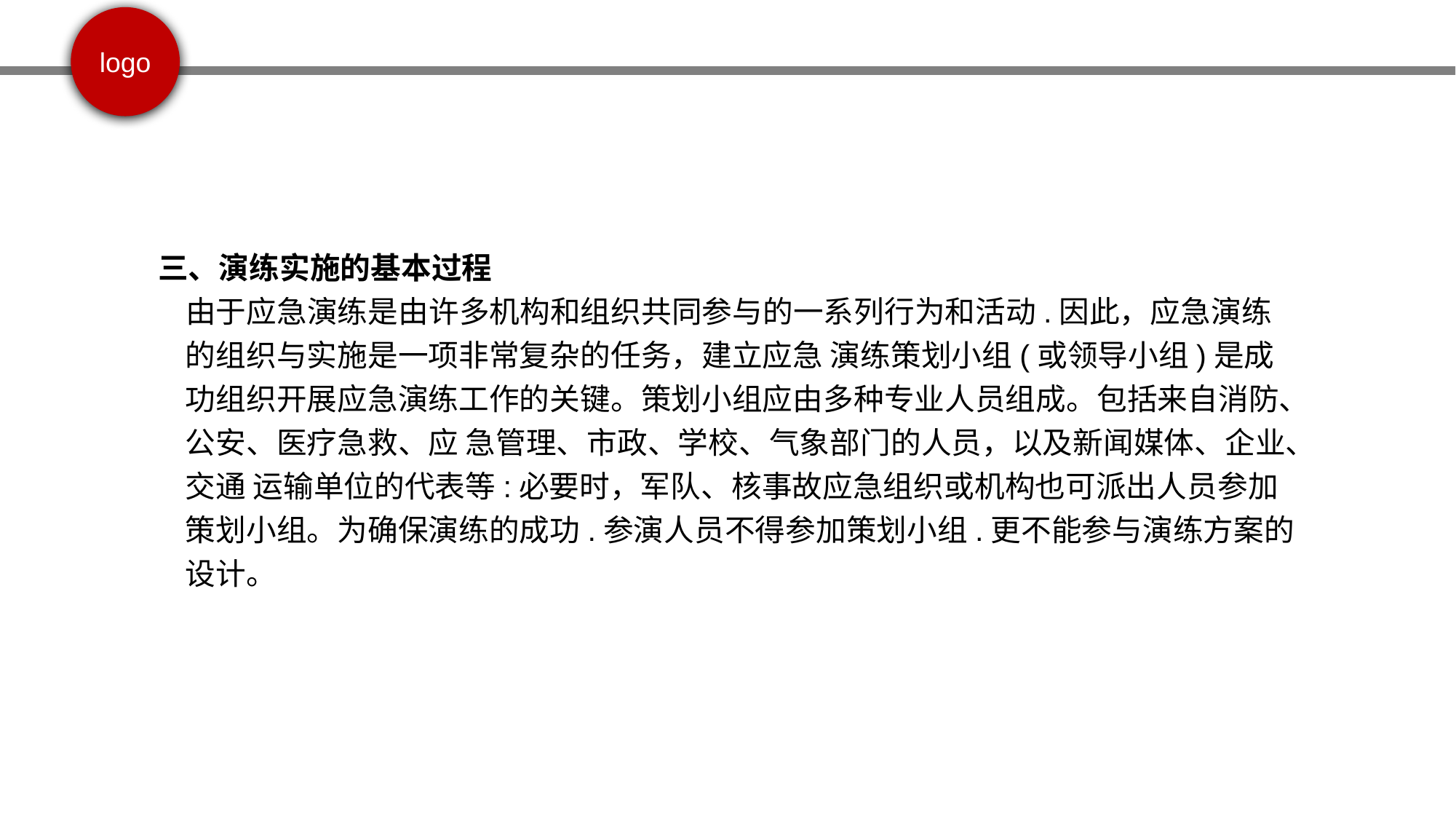

三、演练实施的基本过程
   由于应急演练是由许多机构和组织共同参与的一系列行为和活动.因此，应急演练的组织与实施是一项非常复杂的任务，建立应急 演练策划小组(或领导小组)是成功组织开展应急演练工作的关键。策划小组应由多种专业人员组成。包括来自消防、公安、医疗急救、应 急管理、市政、学校、气象部门的人员，以及新闻媒体、企业、交通 运输单位的代表等:必要时，军队、核事故应急组织或机构也可派出人员参加策划小组。为确保演练的成功.参演人员不得参加策划小组.更不能参与演练方案的设计。